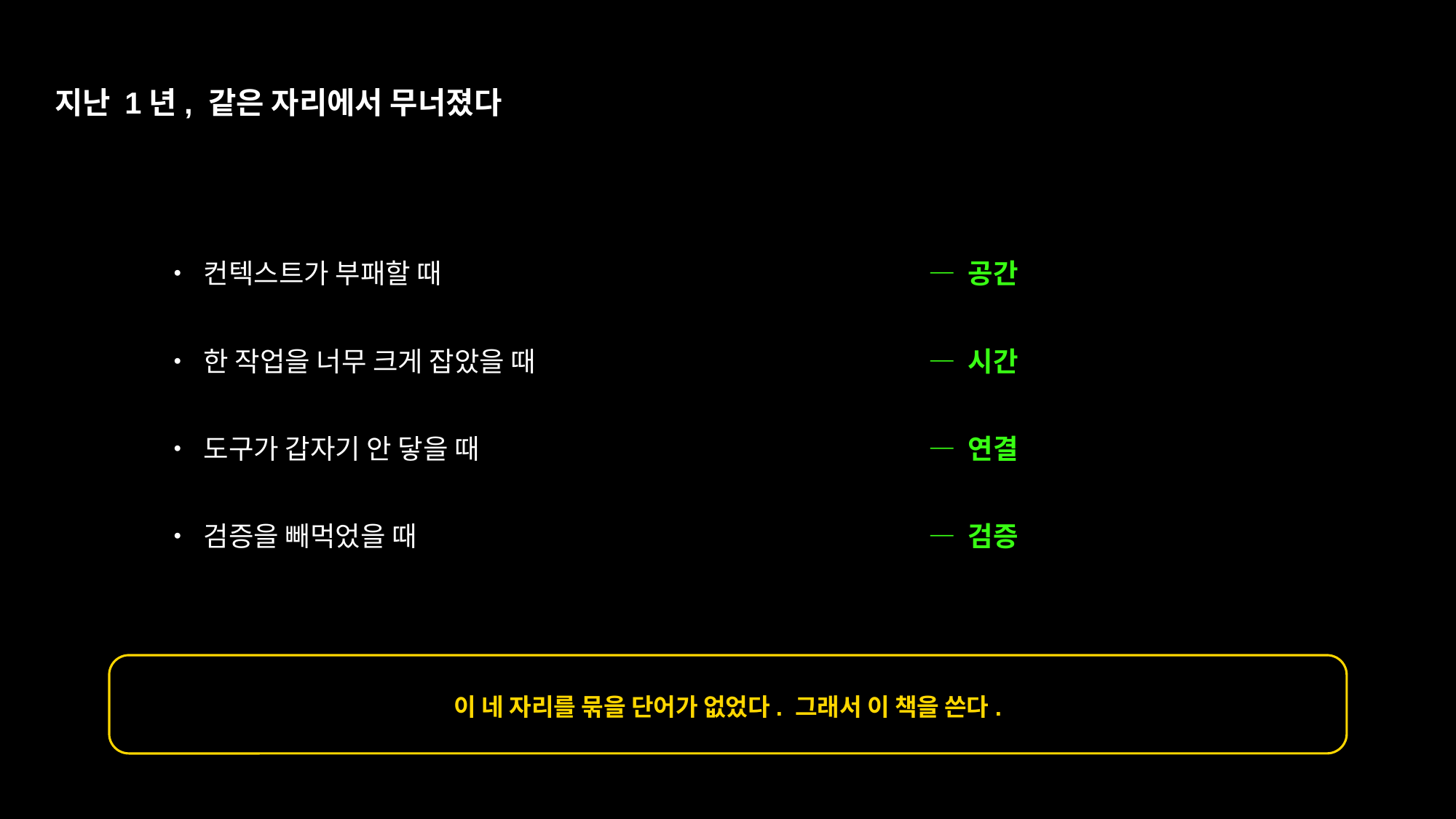

지난 1년, 같은 자리에서 무너졌다
• 컨텍스트가 부패할 때
— 공간
• 한 작업을 너무 크게 잡았을 때
— 시간
• 도구가 갑자기 안 닿을 때
— 연결
• 검증을 빼먹었을 때
— 검증

이 네 자리를 묶을 단어가 없었다. 그래서 이 책을 쓴다.